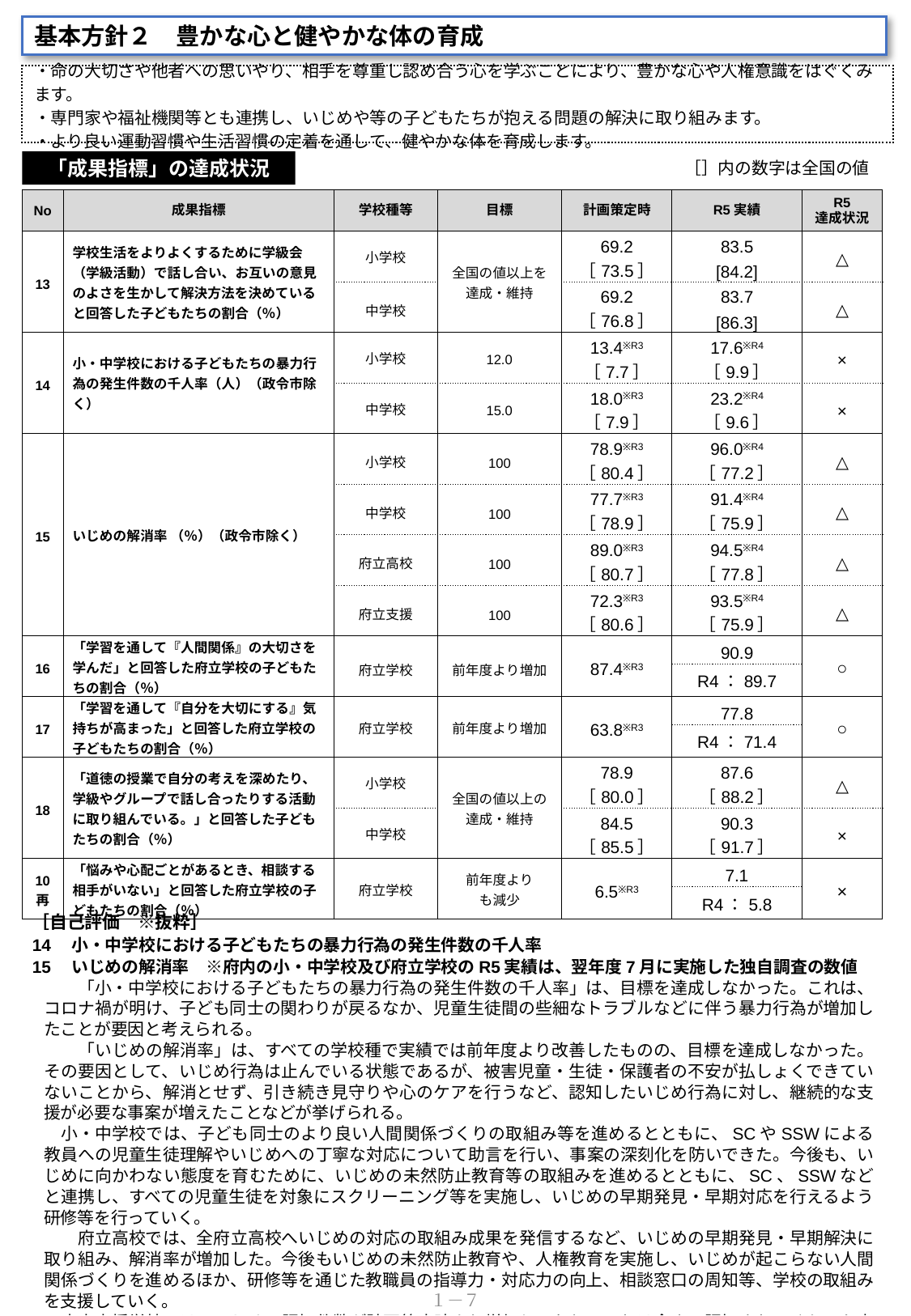

基本方針２　豊かな心と健やかな体の育成
・命の大切さや他者への思いやり、相手を尊重し認め合う心を学ぶことにより、豊かな心や人権意識をはぐくみます。
・専門家や福祉機関等とも連携し、いじめや等の子どもたちが抱える問題の解決に取り組みます。
・より良い運動習慣や生活習慣の定着を通して、健やかな体を育成します。
［］内の数字は全国の値
「成果指標」の達成状況
| No | 成果指標 | 学校種等 | 目標 | 計画策定時 | R5実績 | R5 達成状況 |
| --- | --- | --- | --- | --- | --- | --- |
| 13 | 学校生活をよりよくするために学級会（学級活動）で話し合い、お互いの意見のよさを生かして解決方法を決めていると回答した子どもたちの割合（％） | 小学校 | 全国の値以上を達成・維持 | 69.2 ［73.5］ | 83.5 [84.2] | △ |
|  |  | 中学校 |  | 69.2 ［76.8］ | 83.7 [86.3] | △ |
| 14 | 小・中学校における子どもたちの暴力行為の発生件数の千人率（人）（政令市除く） | 小学校 | 12.0 | 13.4※R3 ［7.7］ | 17.6※R4 ［9.9］ | × |
|  |  | 中学校 | 15.0 | 18.0※R3 ［7.9］ | 23.2※R4 ［9.6］ | × |
| 15 | いじめの解消率 （％）（政令市除く） | 小学校 | 100 | 78.9※R3 ［80.4］ | 96.0※R4 ［77.2］ | △ |
|  |  | 中学校 | 100 | 77.7※R3 ［78.9］ | 91.4※R4 ［75.9］ | △ |
|  |  | 府立高校 | 100 | 89.0※R3 ［80.7］ | 94.5※R4 ［77.8］ | △ |
|  |  | 府立支援 | 100 | 72.3※R3 ［80.6］ | 93.5※R4 ［75.9］ | △ |
| 16 | 「学習を通して『人間関係』の大切さを学んだ」と回答した府立学校の子どもたちの割合（％） | 府立学校 | 前年度より増加 | 87.4※R3 | 90.9 | ○ |
|  |  |  |  |  | R4：89.7 |  |
| 17 | 「学習を通して『自分を大切にする』気持ちが高まった」と回答した府立学校の子どもたちの割合（％） | 府立学校 | 前年度より増加 | 63.8※R3 | 77.8 | ○ |
|  |  |  |  |  | R4：71.4 |  |
| 18 | 「道徳の授業で自分の考えを深めたり、学級やグループで話し合ったりする活動に取り組んでいる。」と回答した子どもたちの割合（％） | 小学校 | 全国の値以上の達成・維持 | 78.9 ［80.0］ | 87.6 ［88.2］ | △ |
|  |  | 中学校 |  | 84.5 ［85.5］ | 90.3 ［91.7］ | × |
| 10 再 | 「悩みや心配ごとがあるとき、相談する相手がいない」と回答した府立学校の子どもたちの割合（％） | 府立学校 | 前年度より も減少 | 6.5※R3 | 7.1 | × |
|  |  |  |  |  | R4：5.8 |  |
［自己評価　※抜粋］
14　小・中学校における子どもたちの暴力行為の発生件数の千人率
15　いじめの解消率　※府内の小・中学校及び府立学校のR5実績は、翌年度7月に実施した独自調査の数値
　　「小・中学校における子どもたちの暴力行為の発生件数の千人率」は、目標を達成しなかった。これは、コロナ禍が明け、子ども同士の関わりが戻るなか、児童生徒間の些細なトラブルなどに伴う暴力行為が増加したことが要因と考えられる。
　　「いじめの解消率」は、すべての学校種で実績では前年度より改善したものの、目標を達成しなかった。その要因として、いじめ行為は止んでいる状態であるが、被害児童・生徒・保護者の不安が払しょくできていないことから、解消とせず、引き続き見守りや心のケアを行うなど、認知したいじめ行為に対し、継続的な支援が必要な事案が増えたことなどが挙げられる。
　小・中学校では、子ども同士のより良い人間関係づくりの取組み等を進めるとともに、SCやSSWによる教員への児童生徒理解やいじめへの丁寧な対応について助言を行い、事案の深刻化を防いできた。今後も、いじめに向かわない態度を育むために、いじめの未然防止教育等の取組みを進めるとともに、SC、SSWなどと連携し、すべての児童生徒を対象にスクリーニング等を実施し、いじめの早期発見・早期対応を行えるよう研修等を行っていく。
　　府立高校では、全府立高校へいじめの対応の取組み成果を発信するなど、いじめの早期発見・早期解決に取り組み、解消率が増加した。今後もいじめの未然防止教育や、人権教育を実施し、いじめが起こらない人間関係づくりを進めるほか、研修等を通じた教職員の指導力・対応力の向上、相談窓口の周知等、学校の取組みを支援していく。
　府立支援学校では、いじめの認知件数が計画策定時より増加しており、これは今まで認知されにくかった事象であってもいじめと捉え、早期に対応する傾向にあるためと考えている。今後も、いじめの未然防止教育や人権教育、情報モラルの啓発活動をはじめ、個々の障がい特性に応じ、いじめ解消に向けた丁寧な指導・支援を行いながら、解消率の改善を図っていく。
１－７